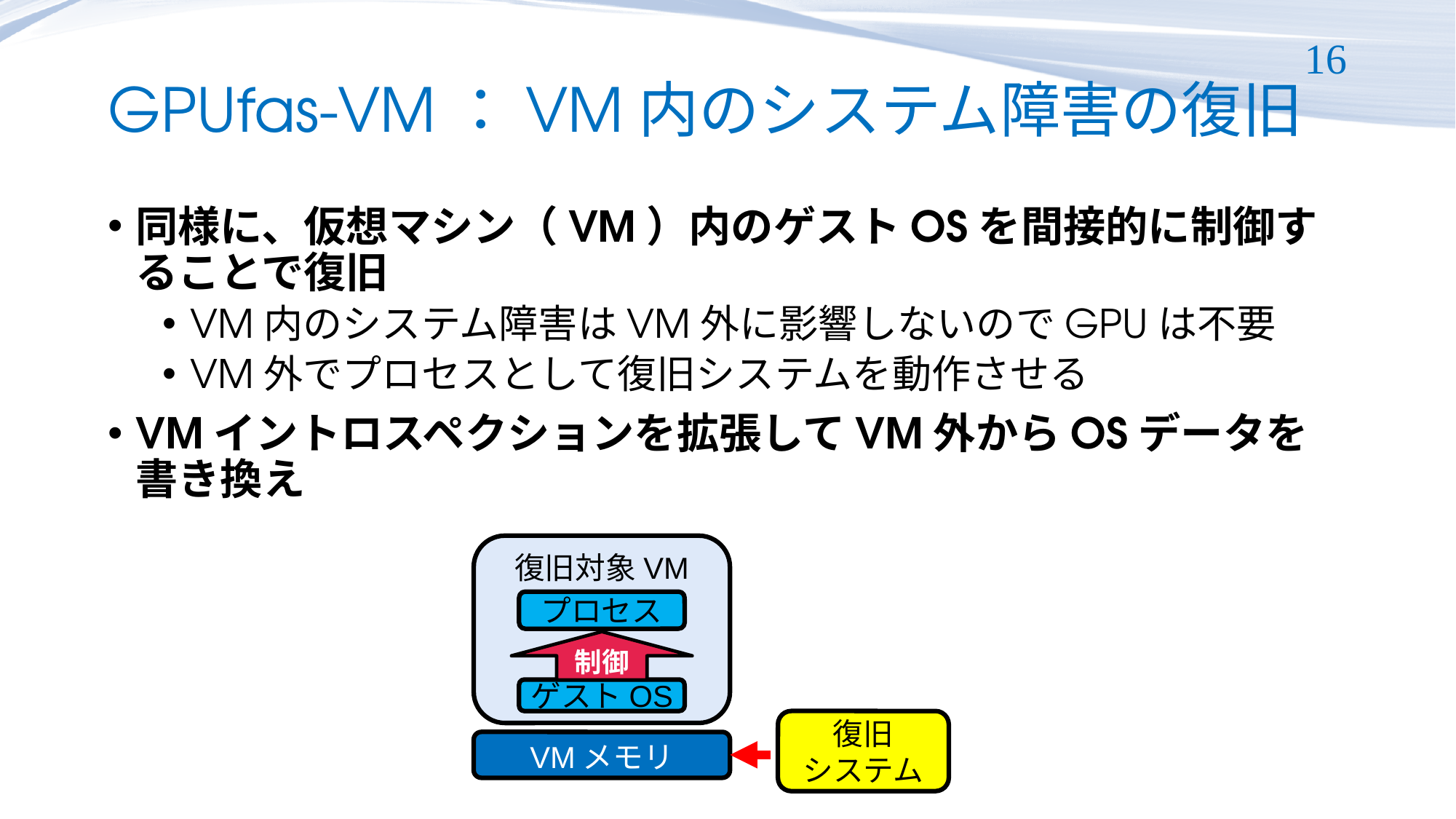

# GPUfas-VM：VM内のシステム障害の復旧
16
同様に、仮想マシン（VM）内のゲストOSを間接的に制御することで復旧
VM内のシステム障害はVM外に影響しないのでGPUは不要
VM外でプロセスとして復旧システムを動作させる
VMイントロスペクションを拡張してVM外からOSデータを書き換え
復旧対象VM
プロセス
ゲストOS
VMメモリ
制御
復旧
システム